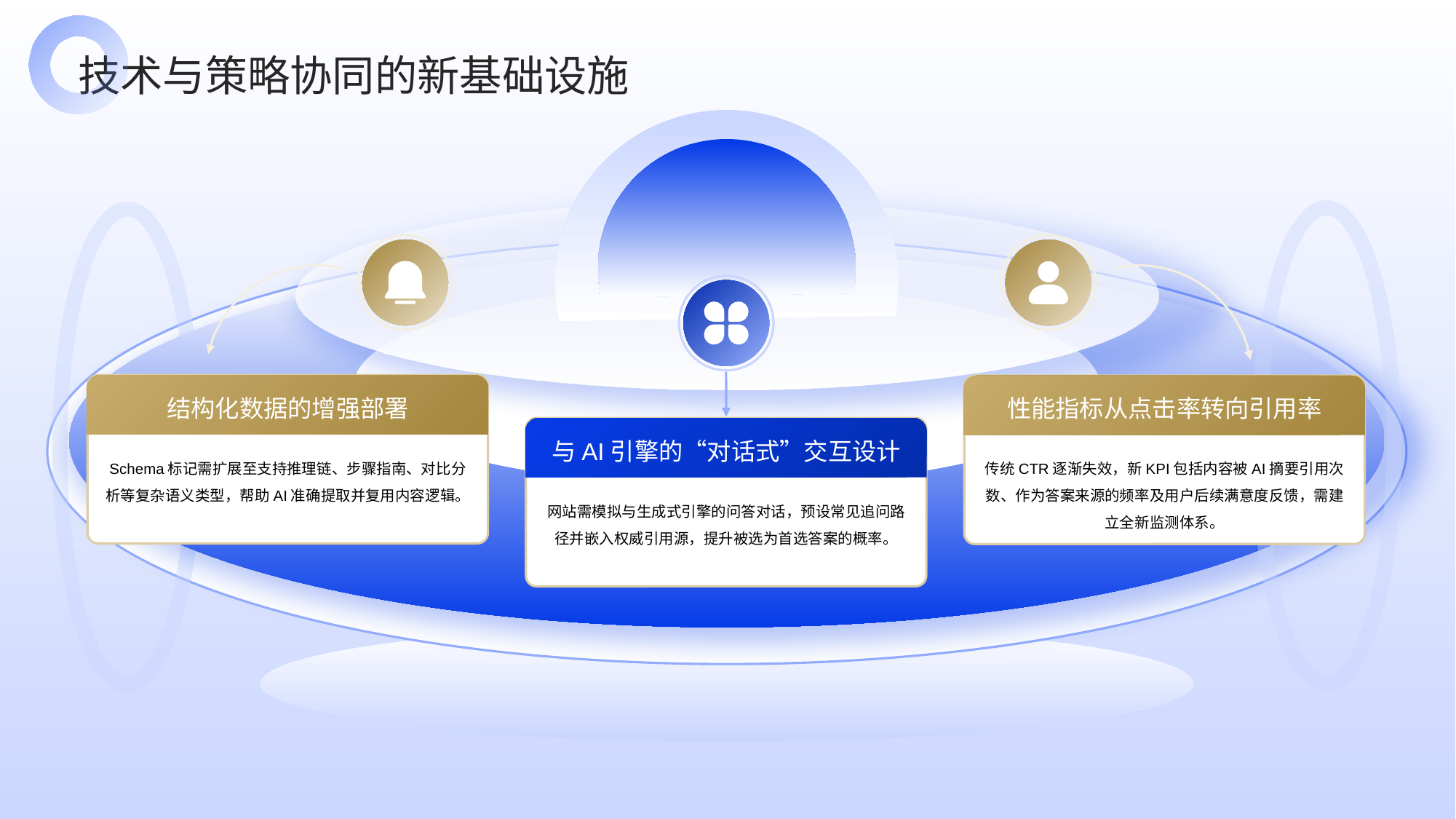

技术与策略协同的新基础设施

结构化数据的增强部署
性能指标从点击率转向引用率

与AI引擎的“对话式”交互设计
Schema标记需扩展至支持推理链、步骤指南、对比分析等复杂语义类型，帮助AI准确提取并复用内容逻辑。
传统CTR逐渐失效，新KPI包括内容被AI摘要引用次数、作为答案来源的频率及用户后续满意度反馈，需建立全新监测体系。
网站需模拟与生成式引擎的问答对话，预设常见追问路径并嵌入权威引用源，提升被选为首选答案的概率。